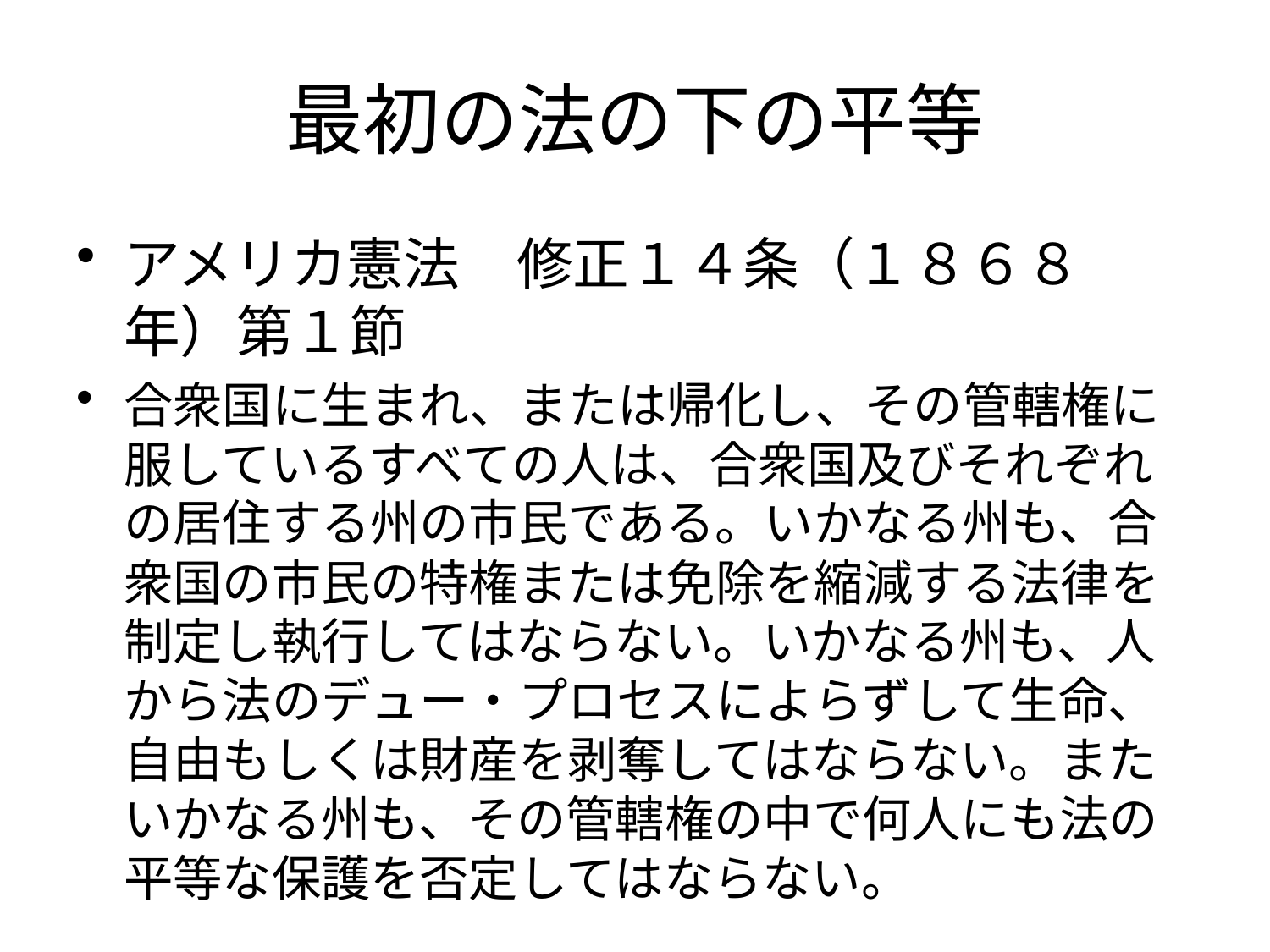

# 最初の法の下の平等
アメリカ憲法　修正１４条（１８６８年）第１節
合衆国に生まれ、または帰化し、その管轄権に服しているすべての人は、合衆国及びそれぞれの居住する州の市民である。いかなる州も、合衆国の市民の特権または免除を縮減する法律を制定し執行してはならない。いかなる州も、人から法のデュー・プロセスによらずして生命、自由もしくは財産を剥奪してはならない。またいかなる州も、その管轄権の中で何人にも法の平等な保護を否定してはならない。